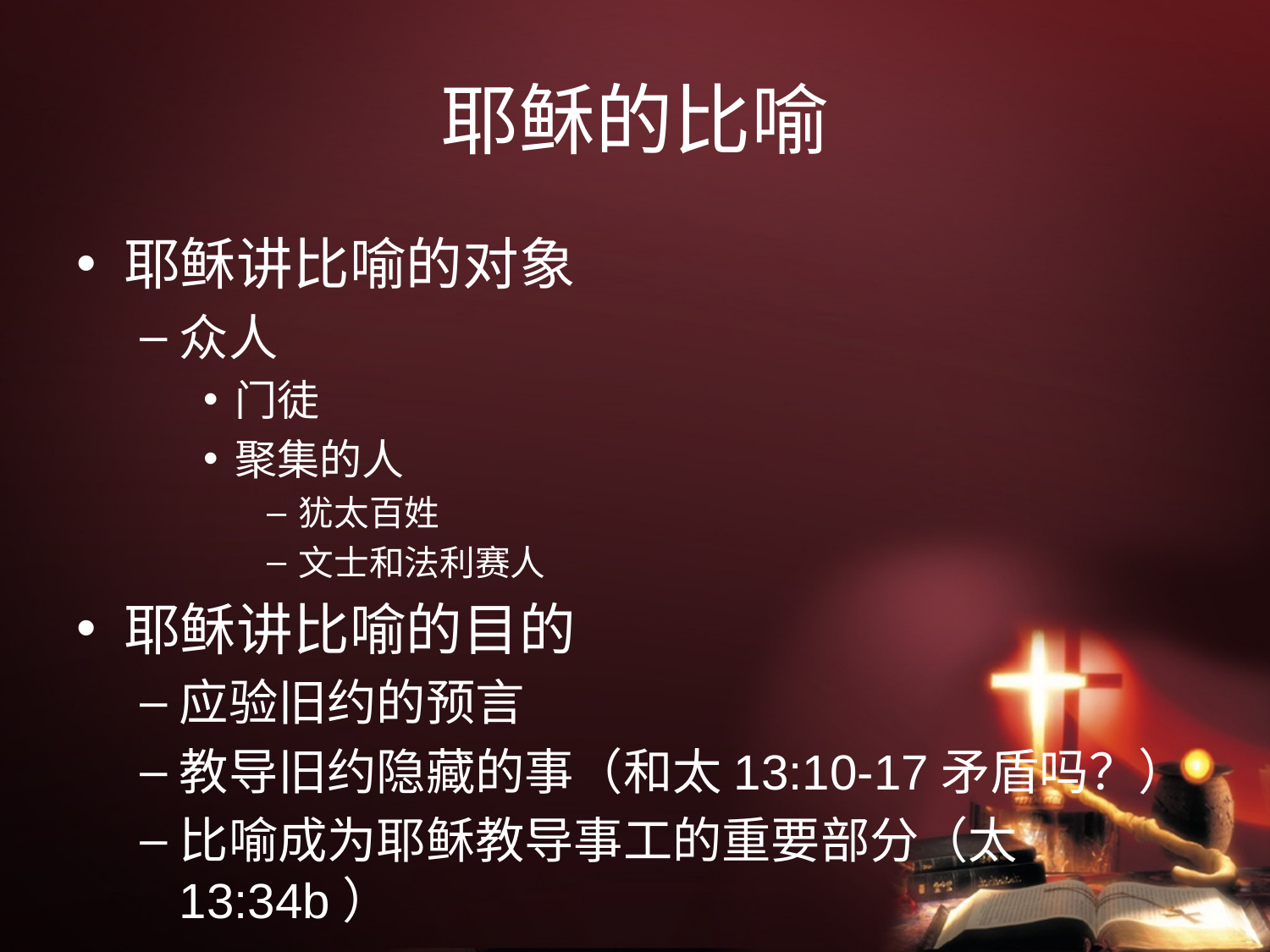

# 耶稣的比喻
耶稣讲比喻的对象
众人
门徒
聚集的人
犹太百姓
文士和法利赛人
耶稣讲比喻的目的
应验旧约的预言
教导旧约隐藏的事（和太13:10-17矛盾吗？）
比喻成为耶稣教导事工的重要部分（太13:34b）